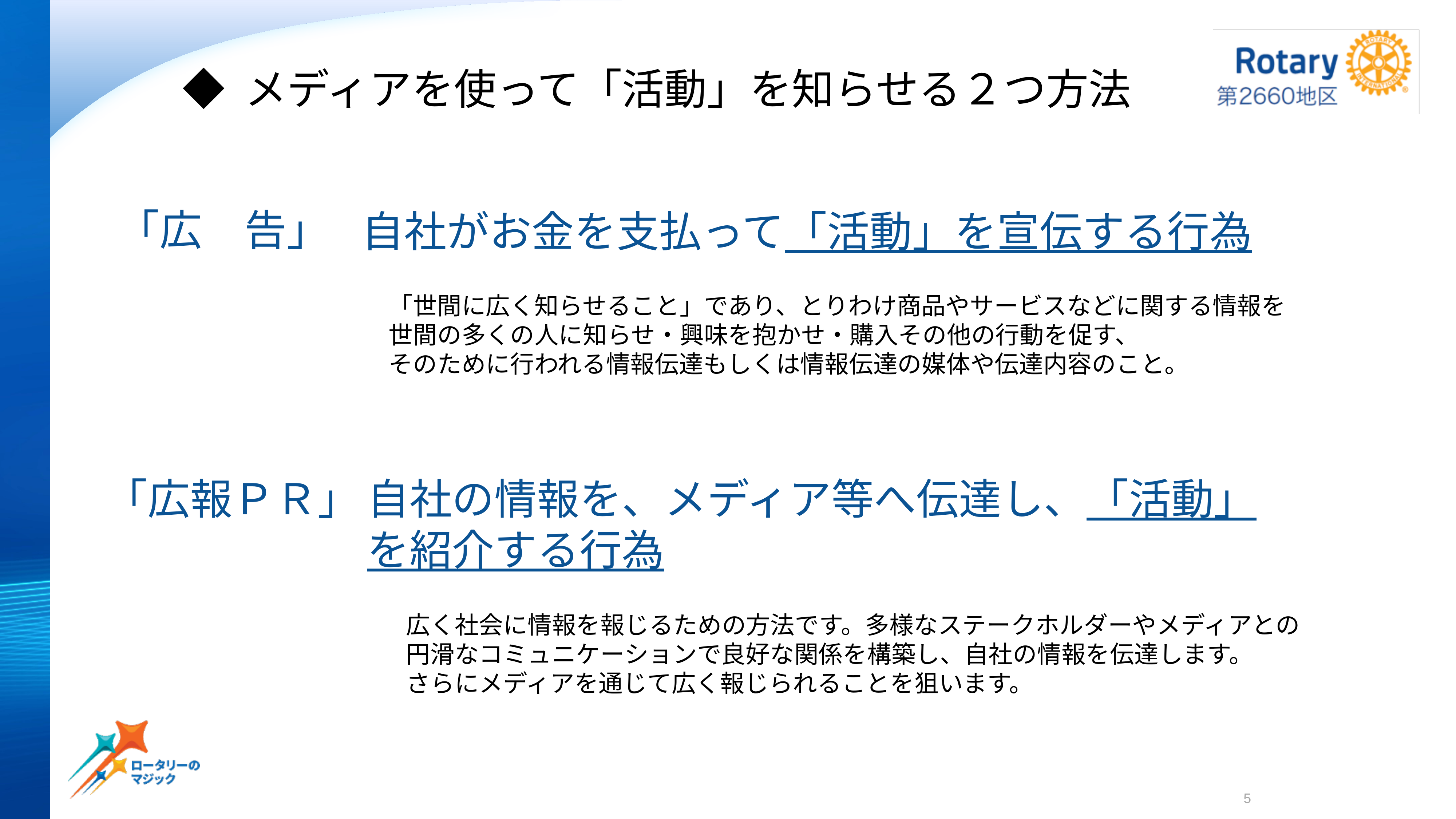

◆ メディアを使って「活動」を知らせる２つ方法
「広　告」
自社がお金を支払って「活動」を宣伝する行為
「世間に広く知らせること」であり、とりわけ商品やサービスなどに関する情報を
世間の多くの人に知らせ・興味を抱かせ・購入その他の行動を促す、
そのために行われる情報伝達もしくは情報伝達の媒体や伝達内容のこと。
「広報ＰＲ」
自社の情報を、メディア等へ伝達し、「活動」を紹介する行為
広く社会に情報を報じるための方法です。多様なステークホルダーやメディアとの
円滑なコミュニケーションで良好な関係を構築し、自社の情報を伝達します。
さらにメディアを通じて広く報じられることを狙います。
5